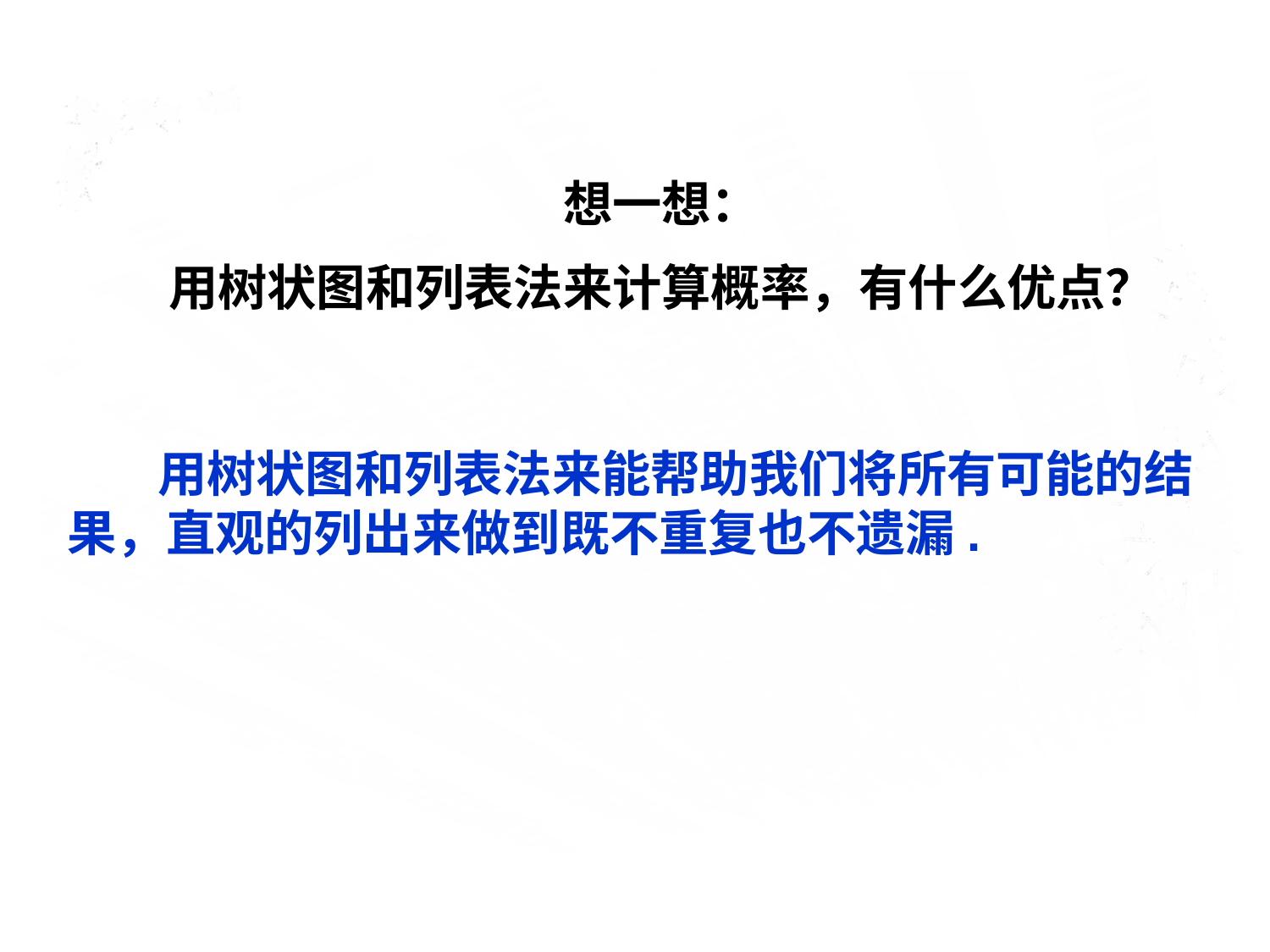

想一想：
用树状图和列表法来计算概率，有什么优点？
       用树状图和列表法来能帮助我们将所有可能的结果，直观的列出来做到既不重复也不遗漏.